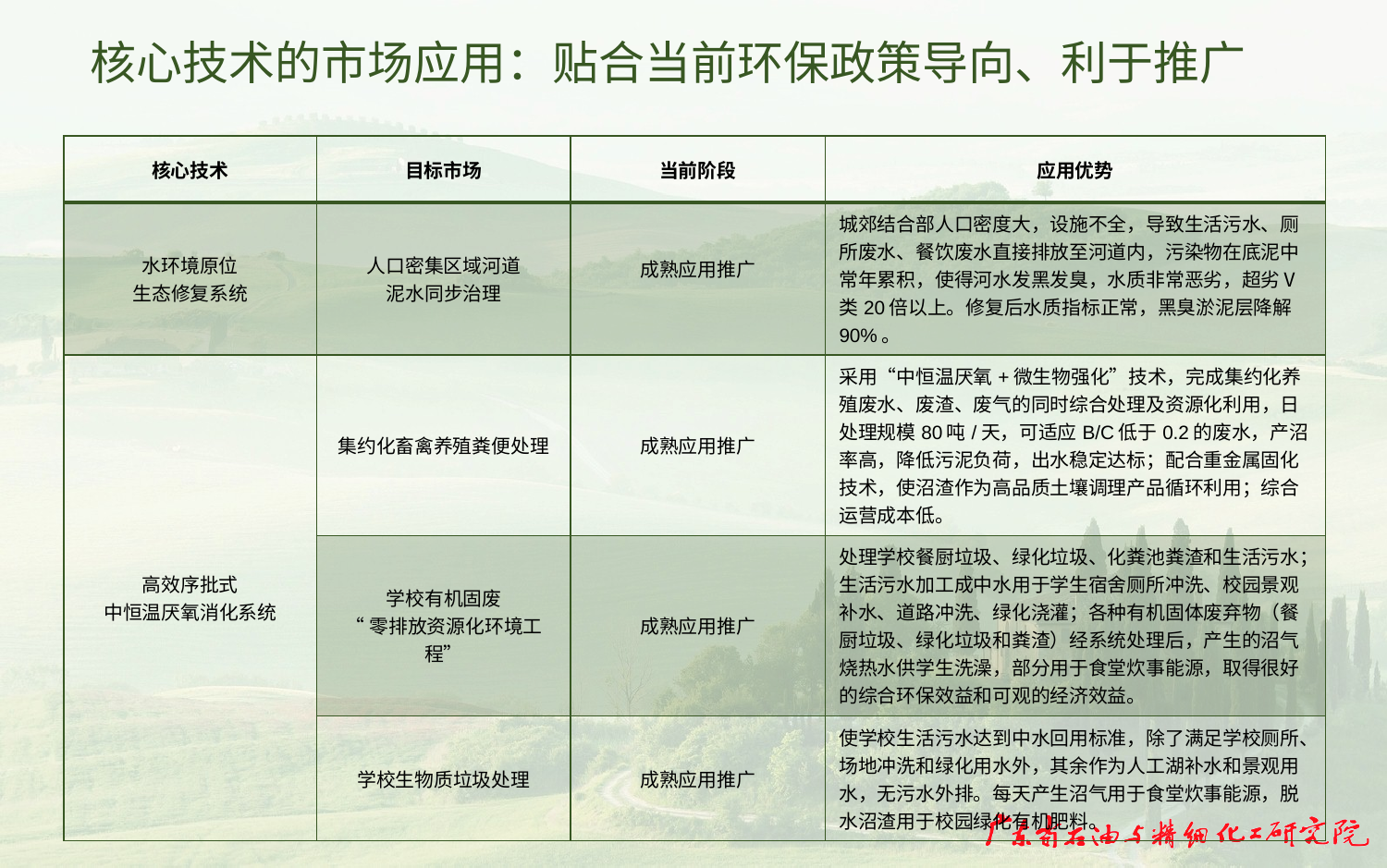

# 核心技术的市场应用：贴合当前环保政策导向、利于推广
| 核心技术 | 目标市场 | 当前阶段 | 应用优势 |
| --- | --- | --- | --- |
| 水环境原位 生态修复系统 | 人口密集区域河道 泥水同步治理 | 成熟应用推广 | 城郊结合部人口密度大，设施不全，导致生活污水、厕所废水、餐饮废水直接排放至河道内，污染物在底泥中常年累积，使得河水发黑发臭，水质非常恶劣，超劣Ⅴ类20倍以上。修复后水质指标正常，黑臭淤泥层降解90%。 |
| 高效序批式 中恒温厌氧消化系统 | 集约化畜禽养殖粪便处理 | 成熟应用推广 | 采用“中恒温厌氧+微生物强化”技术，完成集约化养殖废水、废渣、废气的同时综合处理及资源化利用，日处理规模80吨/天，可适应B/C低于0.2的废水，产沼率高，降低污泥负荷，出水稳定达标；配合重金属固化技术，使沼渣作为高品质土壤调理产品循环利用；综合运营成本低。 |
|  | 学校有机固废 “零排放资源化环境工程” | 成熟应用推广 | 处理学校餐厨垃圾、绿化垃圾、化粪池粪渣和生活污水；生活污水加工成中水用于学生宿舍厕所冲洗、校园景观补水、道路冲洗、绿化浇灌；各种有机固体废弃物（餐厨垃圾、绿化垃圾和粪渣）经系统处理后，产生的沼气烧热水供学生洗澡，部分用于食堂炊事能源，取得很好的综合环保效益和可观的经济效益。 |
|  | 学校生物质垃圾处理 | 成熟应用推广 | 使学校生活污水达到中水回用标准，除了满足学校厕所、场地冲洗和绿化用水外，其余作为人工湖补水和景观用水，无污水外排。每天产生沼气用于食堂炊事能源，脱水沼渣用于校园绿化有机肥料。 |